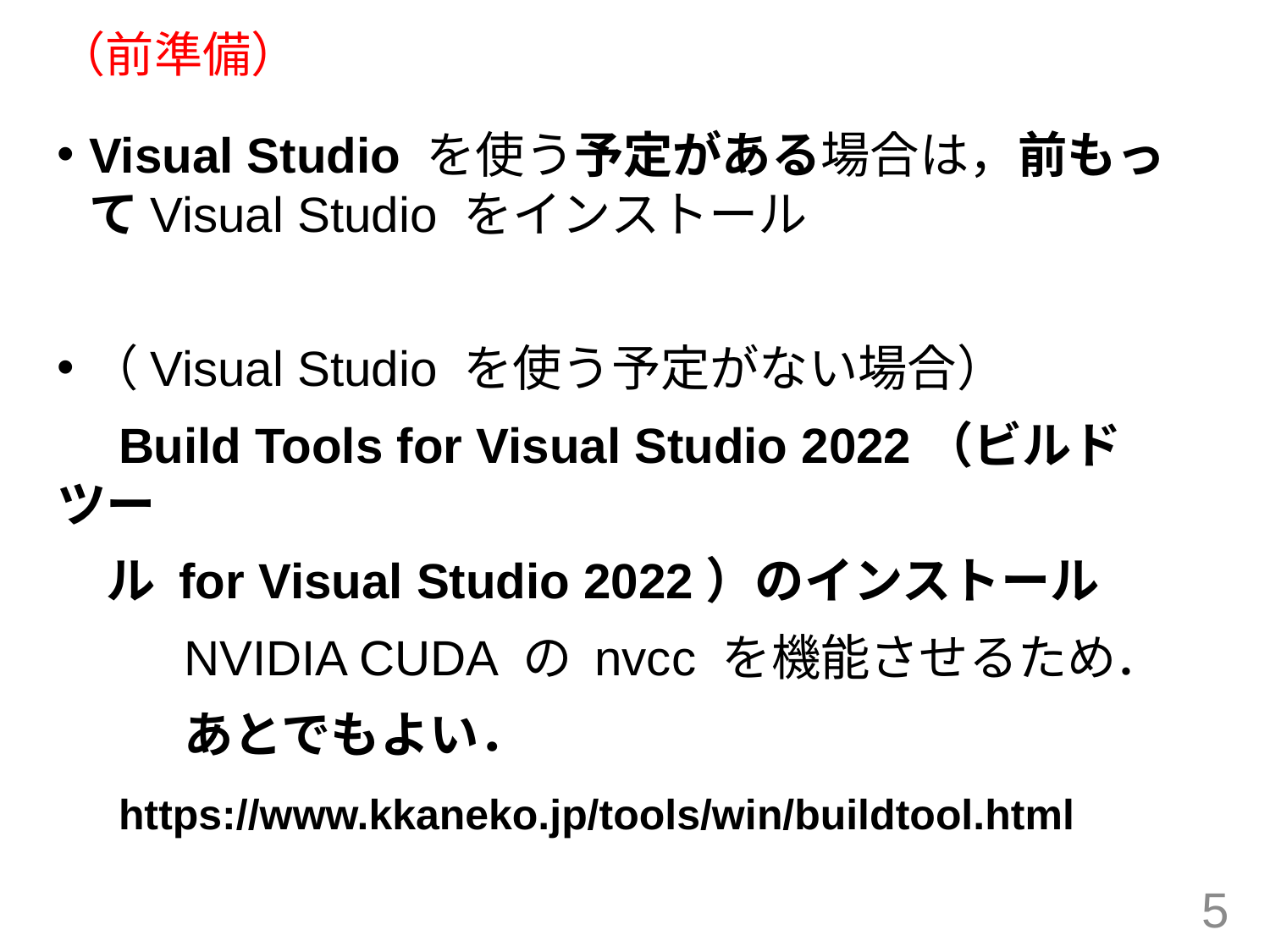

# （前準備）
Visual Studio を使う予定がある場合は，前もってVisual Studio をインストール

（Visual Studio を使う予定がない場合）
　Build Tools for Visual Studio 2022（ビルドツー
　ル for Visual Studio 2022）のインストール
	NVIDIA CUDA の nvcc を機能させるため．
	あとでもよい．
　https://www.kkaneko.jp/tools/win/buildtool.html

5